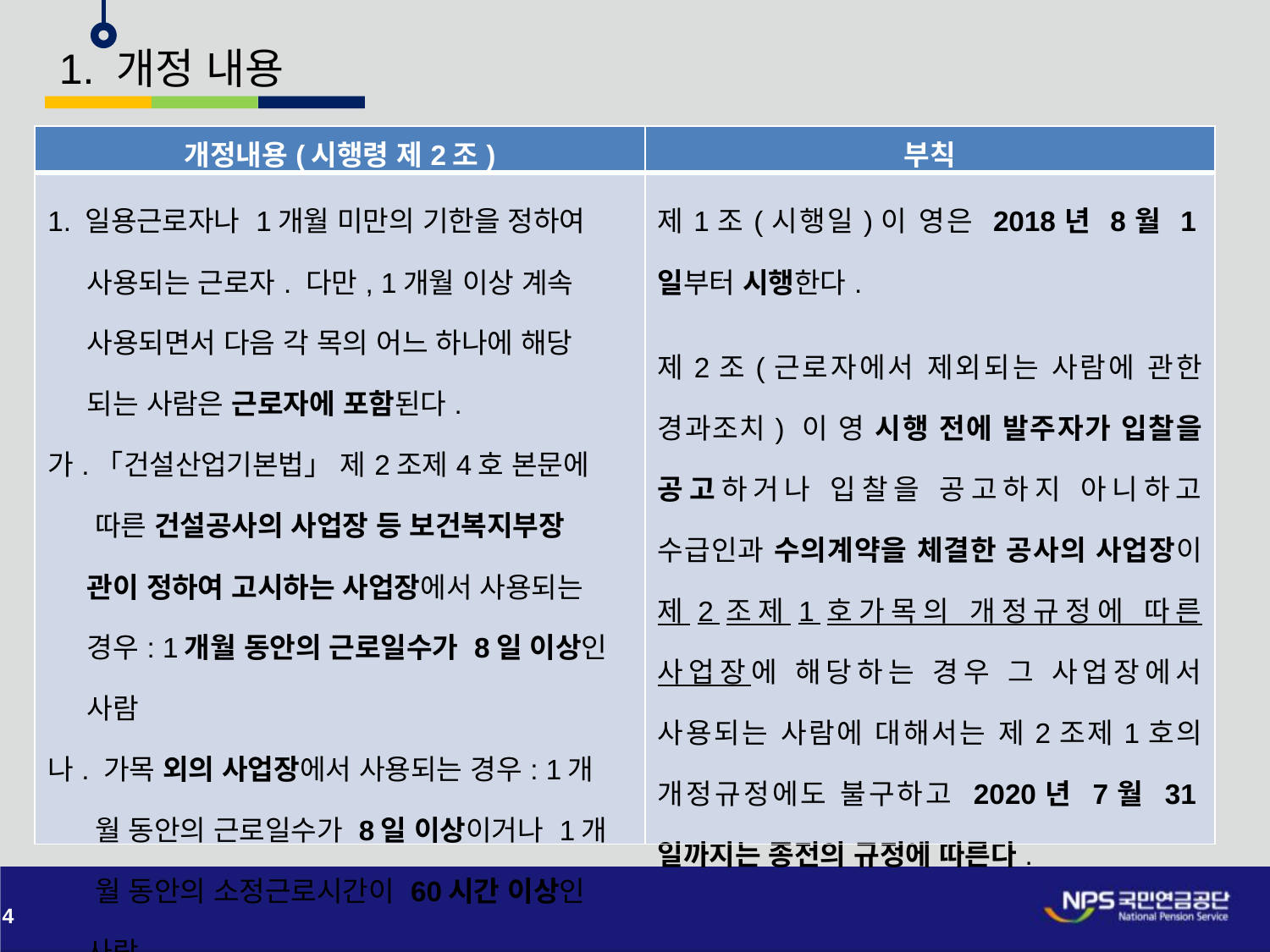

1. 개정 내용

| 개정내용(시행령 제2조) | 부칙 |
| --- | --- |
| 1. 일용근로자나 1개월 미만의 기한을 정하여 사용되는 근로자. 다만, 1개월 이상 계속 사용되면서 다음 각 목의 어느 하나에 해당 되는 사람은 근로자에 포함된다. 가.「건설산업기본법」 제2조제4호 본문에 따른 건설공사의 사업장 등 보건복지부장 관이 정하여 고시하는 사업장에서 사용되는 경우: 1개월 동안의 근로일수가 8일 이상인 사람 나. 가목 외의 사업장에서 사용되는 경우: 1개 월 동안의 근로일수가 8일 이상이거나 1개 월 동안의 소정근로시간이 60시간 이상인 사람 | 제1조(시행일)이 영은 2018년 8월 1일부터 시행한다. 제2조(근로자에서 제외되는 사람에 관한 경과조치) 이 영 시행 전에 발주자가 입찰을 공고하거나 입찰을 공고하지 아니하고 수급인과 수의계약을 체결한 공사의 사업장이 제2조제1호가목의 개정규정에 따른 사업장에 해당하는 경우 그 사업장에서 사용되는 사람에 대해서는 제2조제1호의 개정규정에도 불구하고 2020년 7월 31일까지는 종전의 규정에 따른다. |
4